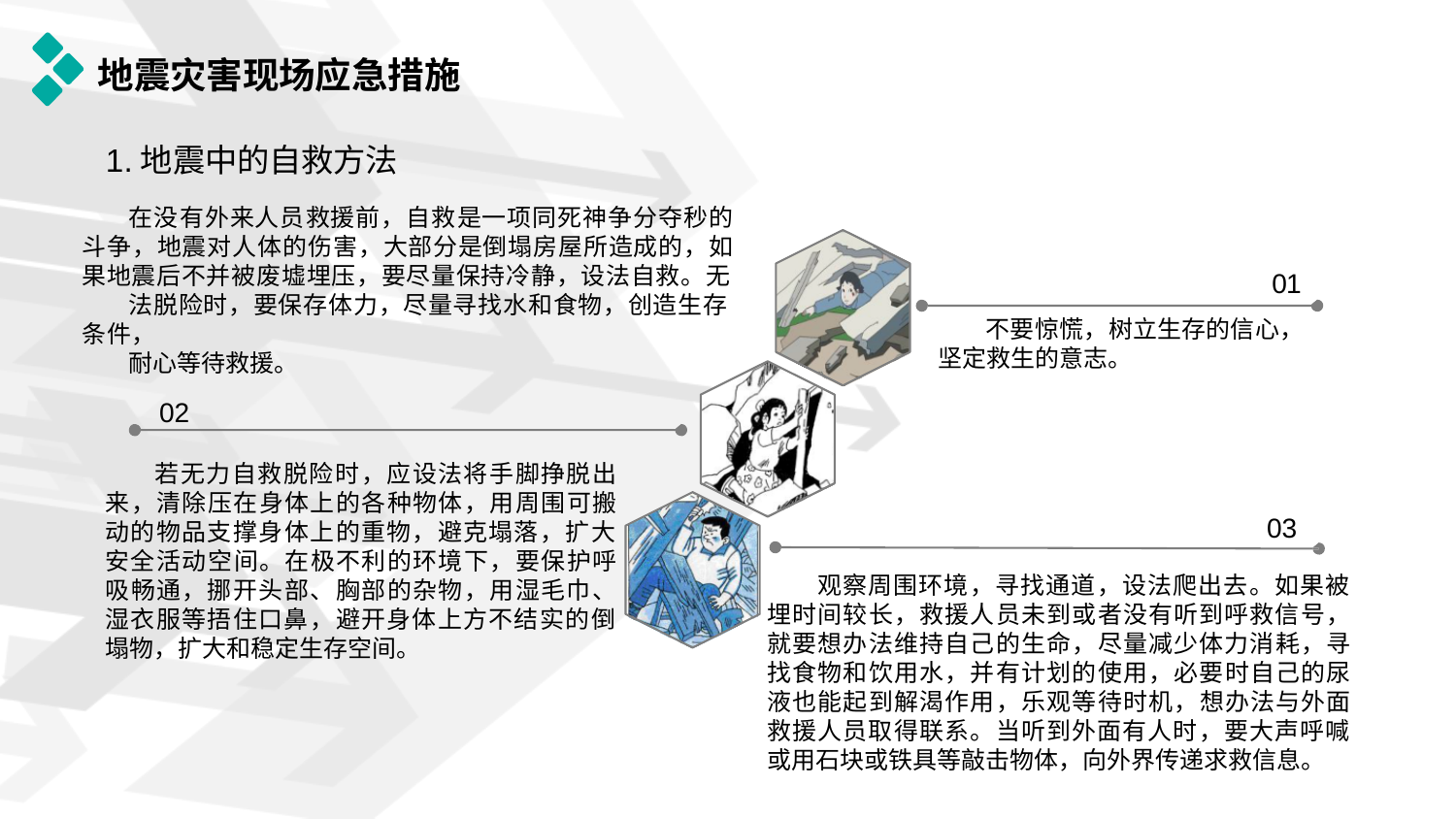

# 地震灾害现场应急措施

1.地震中的自救方法
在没有外来人员救援前，自救是一项同死神争分夺秒的 斗争，地震对人体的伤害，大部分是倒塌房屋所造成的，如 果地震后不并被废墟埋压，要尽量保持冷静，设法自救。无
法脱险时，要保存体力，尽量寻找水和食物，创造生存条件，
耐心等待救援。

01
不要惊慌，树立生存的信心， 坚定救生的意志。

02

若无力自救脱险时，应设法将手脚挣脱出 来，清除压在身体上的各种物体，用周围可搬 动的物品支撑身体上的重物，避克塌落，扩大 安全活动空间。在极不利的环境下，要保护呼 吸畅通，挪开头部、胸部的杂物，用湿毛巾、 湿衣服等捂住口鼻，避开身体上方不结实的倒 塌物，扩大和稳定生存空间。

03

观察周围环境，寻找通道，设法爬出去。如果被 埋时间较长，救援人员未到或者没有听到呼救信号， 就要想办法维持自己的生命，尽量减少体力消耗，寻 找食物和饮用水，并有计划的使用，必要时自己的尿 液也能起到解渴作用，乐观等待时机，想办法与外面 救援人员取得联系。当听到外面有人时，要大声呼喊 或用石块或铁具等敲击物体，向外界传递求救信息。